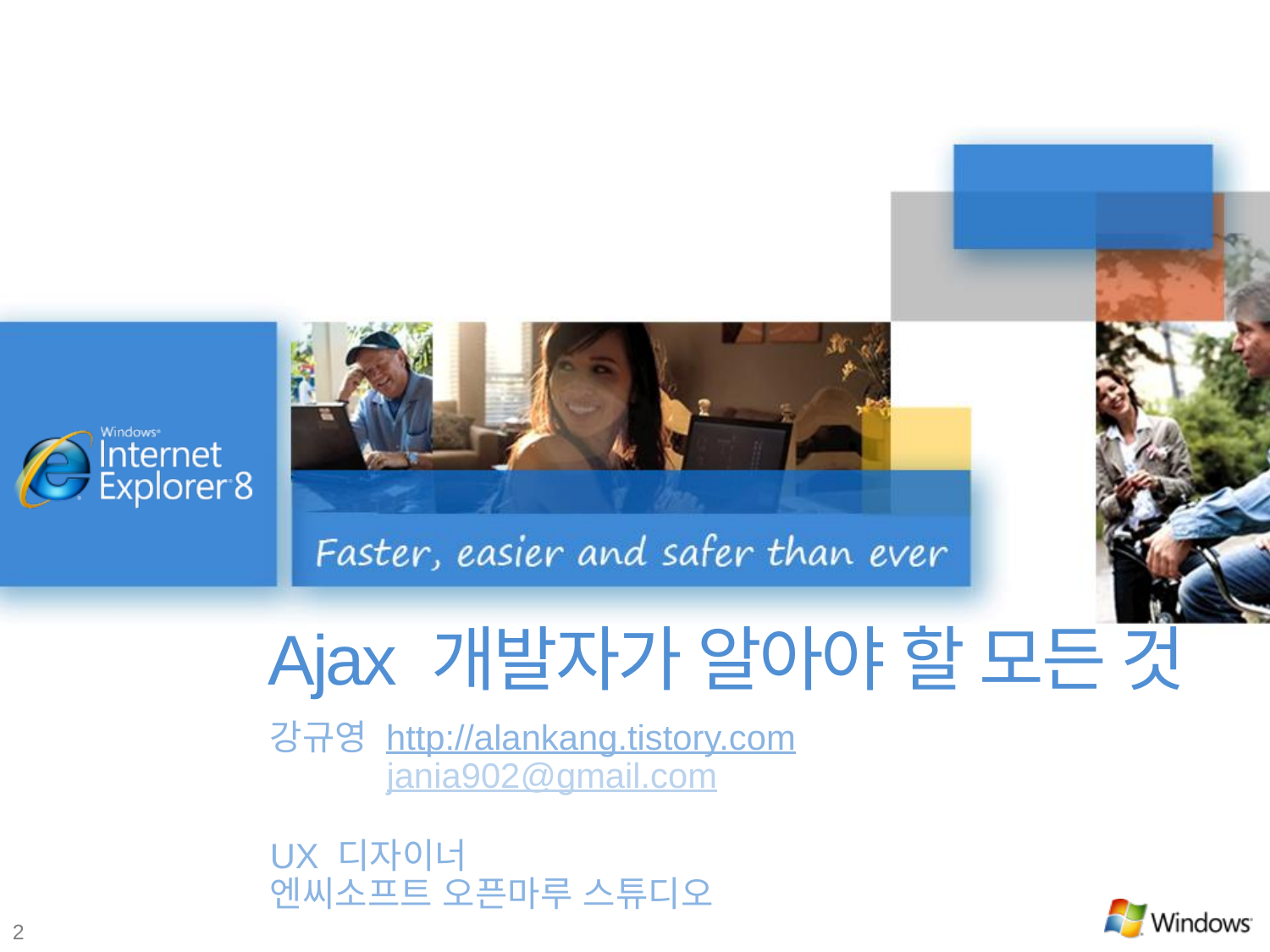

# Ajax 개발자가 알아야 할 모든 것
강규영 http://alankang.tistory.com
            jania902@gmail.com
UX 디자이너
엔씨소프트 오픈마루 스튜디오